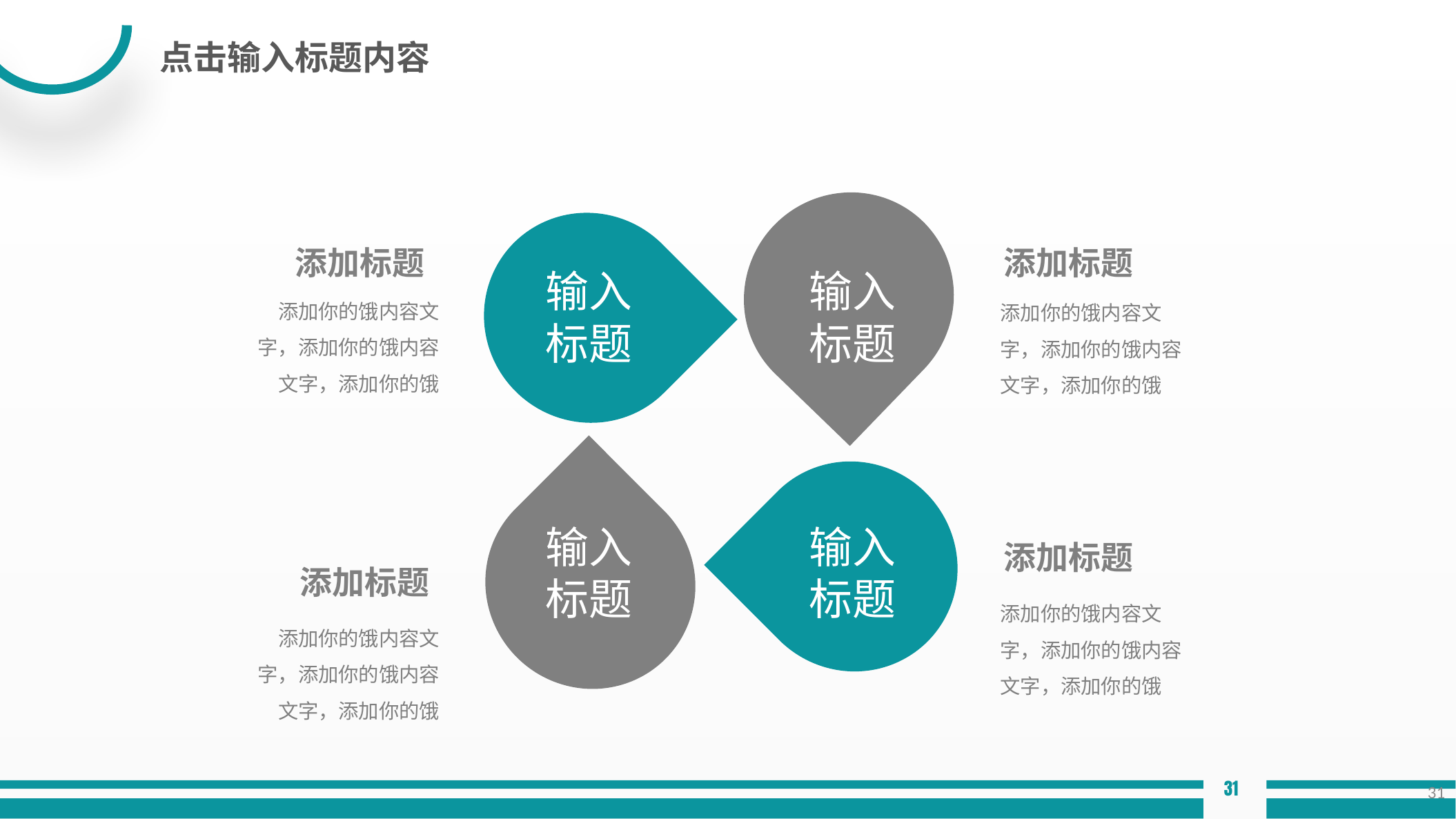

点击输入标题内容

输入
标题

输入
标题
添加标题
添加你的饿内容文字，添加你的饿内容文字，添加你的饿
添加标题
添加你的饿内容文字，添加你的饿内容文字，添加你的饿
添加标题
添加你的饿内容文字，添加你的饿内容文字，添加你的饿
添加标题
添加你的饿内容文字，添加你的饿内容文字，添加你的饿

输入
标题

输入
标题
31